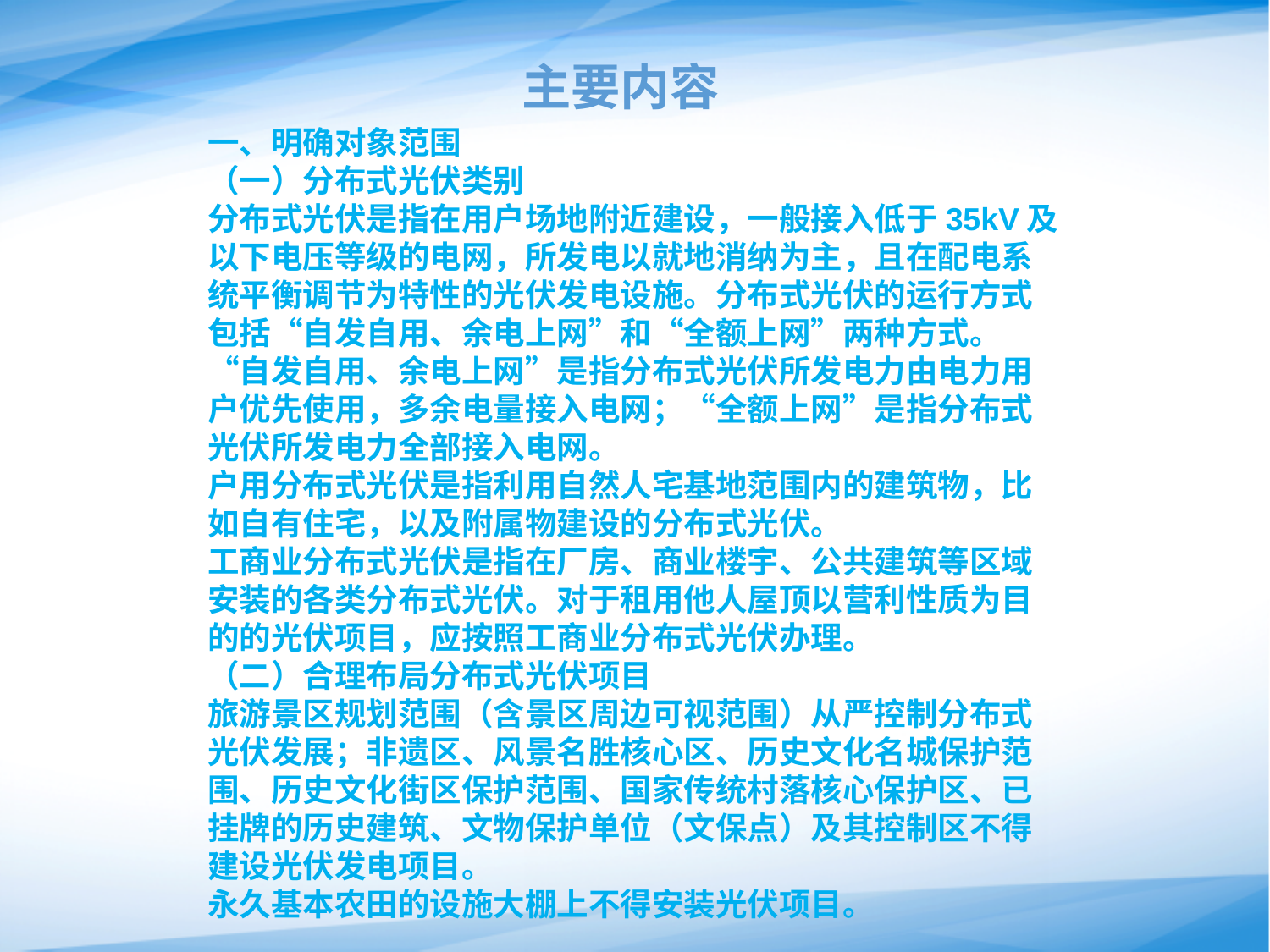

# 主要内容
一、明确对象范围
（一）分布式光伏类别
分布式光伏是指在用户场地附近建设，一般接入低于35kV及以下电压等级的电网，所发电以就地消纳为主，且在配电系统平衡调节为特性的光伏发电设施。分布式光伏的运行方式包括“自发自用、余电上网”和“全额上网”两种方式。“自发自用、余电上网”是指分布式光伏所发电力由电力用户优先使用，多余电量接入电网；“全额上网”是指分布式光伏所发电力全部接入电网。
户用分布式光伏是指利用自然人宅基地范围内的建筑物，比如自有住宅，以及附属物建设的分布式光伏。
工商业分布式光伏是指在厂房、商业楼宇、公共建筑等区域 安装的各类分布式光伏。对于租用他人屋顶以营利性质为目的的光伏项目，应按照工商业分布式光伏办理。
（二）合理布局分布式光伏项目
旅游景区规划范围（含景区周边可视范围）从严控制分布式光伏发展；非遗区、风景名胜核心区、历史文化名城保护范围、历史文化街区保护范围、国家传统村落核心保护区、已挂牌的历史建筑、文物保护单位（文保点）及其控制区不得建设光伏发电项目。
永久基本农田的设施大棚上不得安装光伏项目。